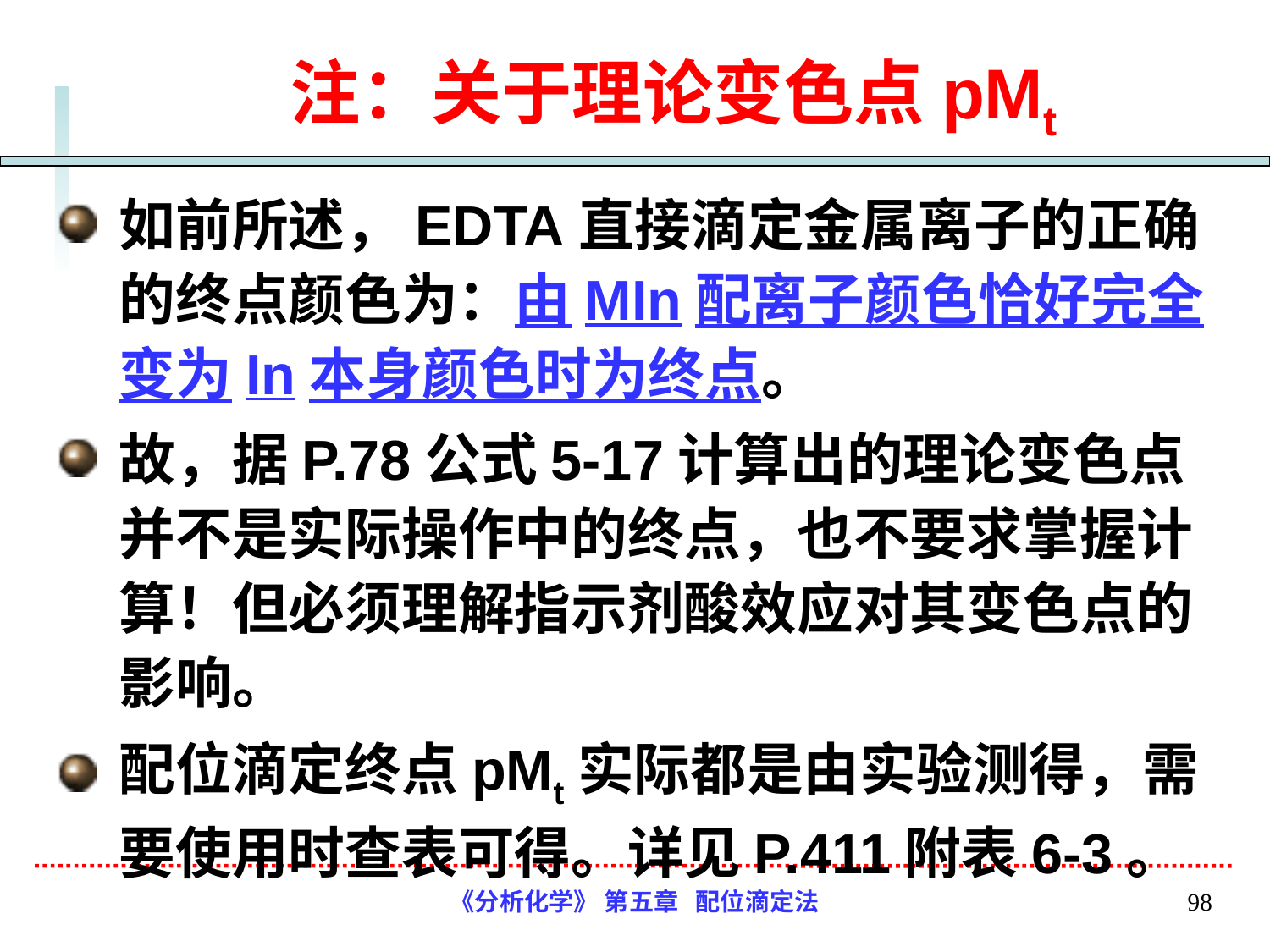

# 注：关于理论变色点pMt
如前所述，EDTA直接滴定金属离子的正确的终点颜色为：由MIn配离子颜色恰好完全变为In本身颜色时为终点。
故，据P.78公式5-17计算出的理论变色点并不是实际操作中的终点，也不要求掌握计算！但必须理解指示剂酸效应对其变色点的影响。
配位滴定终点pMt实际都是由实验测得，需要使用时查表可得。详见P.411附表6-3。
《分析化学》 第五章   配位滴定法
98